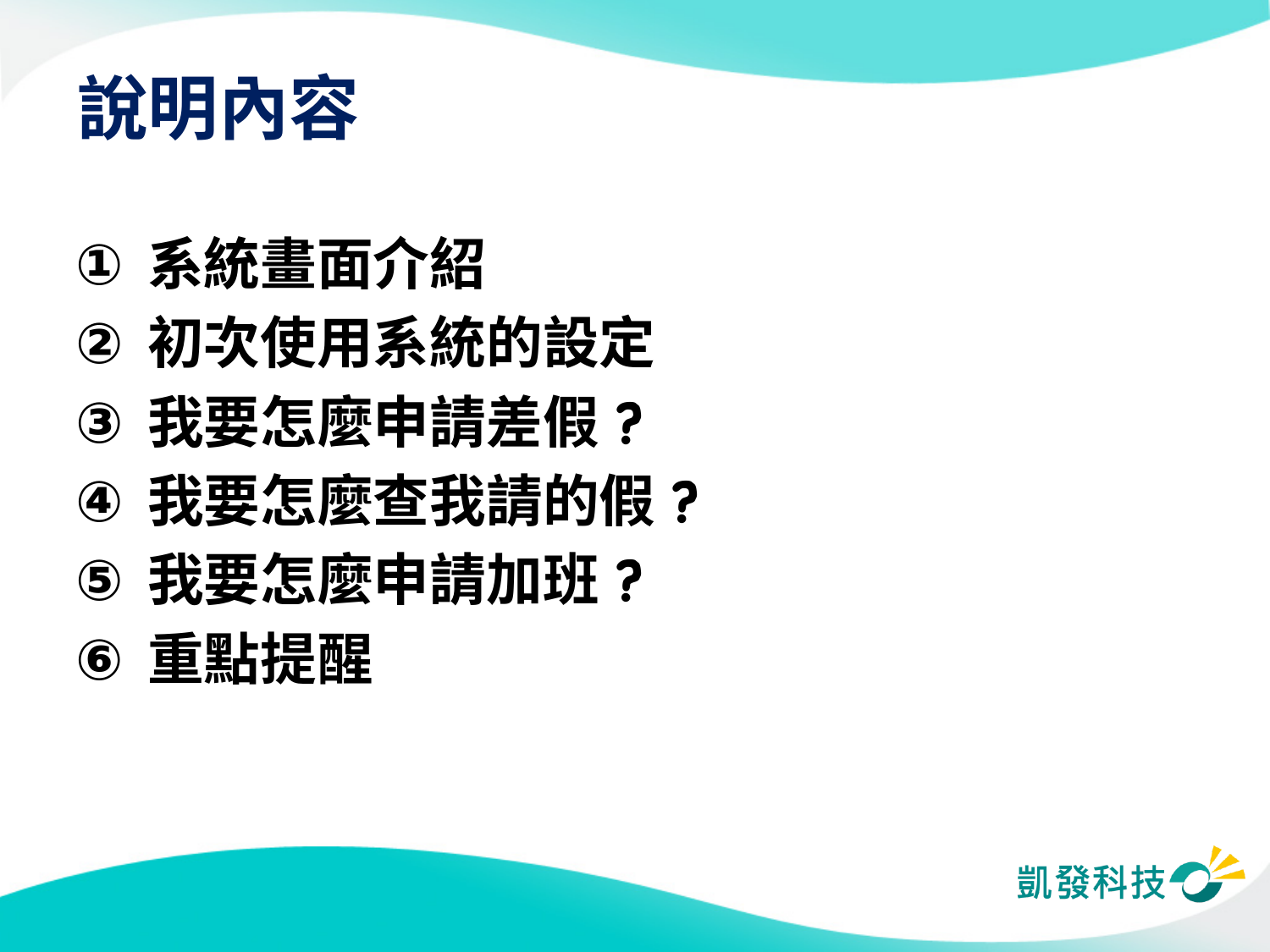

# 說明內容
系統畫面介紹
初次使用系統的設定
我要怎麼申請差假?
我要怎麼查我請的假?
我要怎麼申請加班?
重點提醒